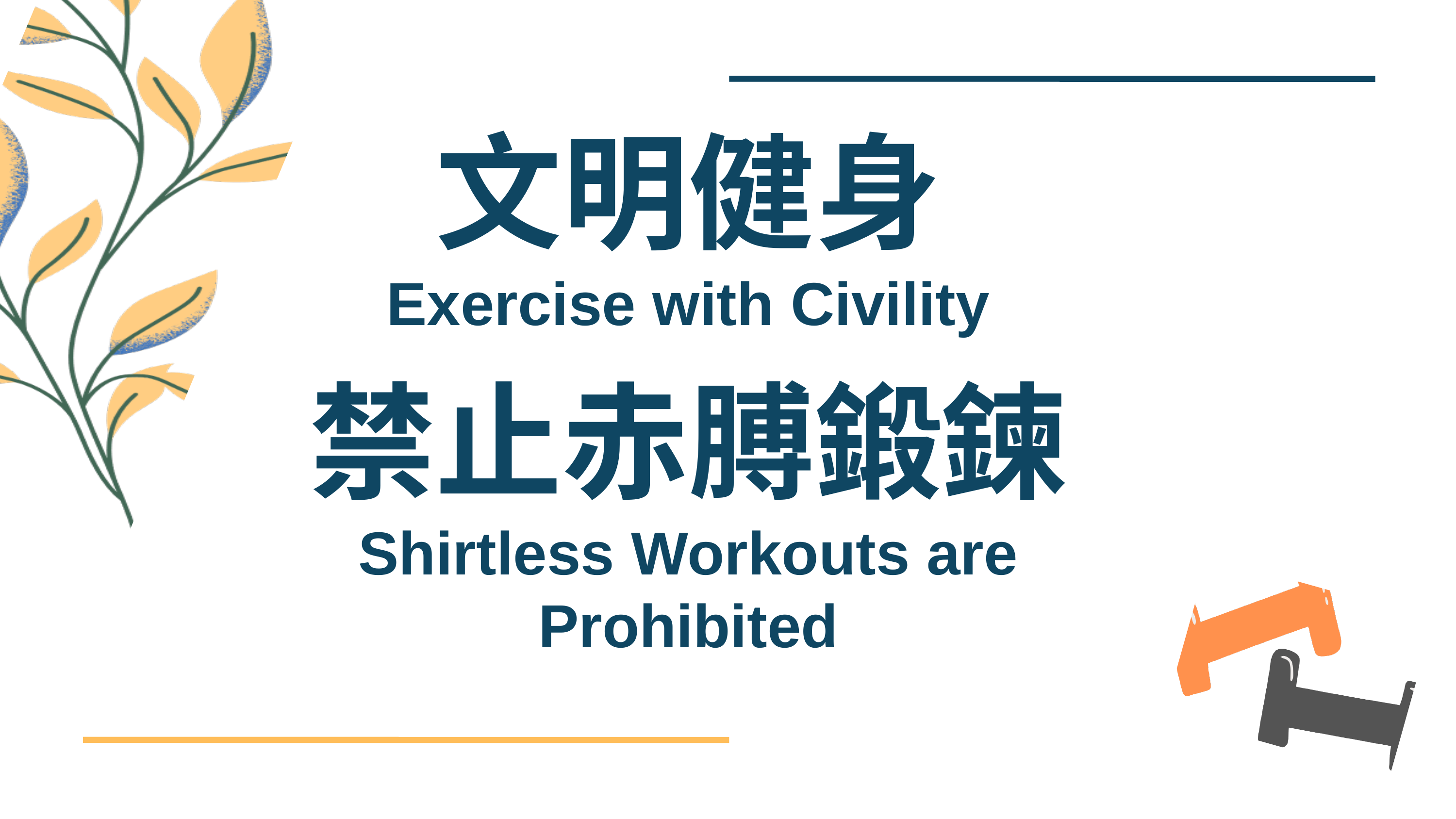

文明健身
Exercise with Civility
禁止赤膊鍛鍊
Shirtless Workouts are Prohibited